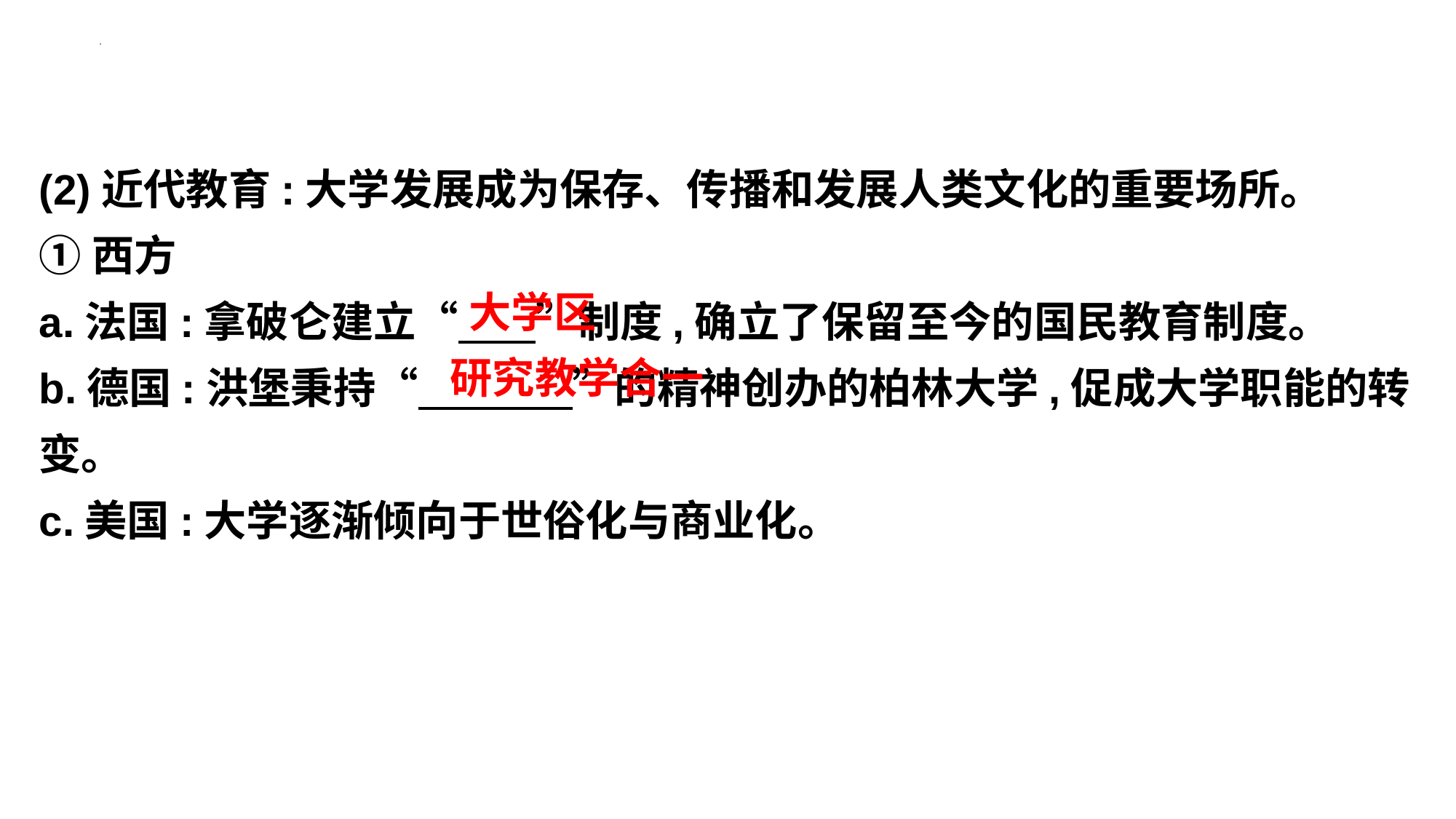

(2)近代教育:大学发展成为保存、传播和发展人类文化的重要场所。
①西方
a.法国:拿破仑建立“        ”制度,确立了保留至今的国民教育制度。
b.德国:洪堡秉持“                ”的精神创办的柏林大学,促成大学职能的转变。
c.美国:大学逐渐倾向于世俗化与商业化。
大学区
研究教学合一